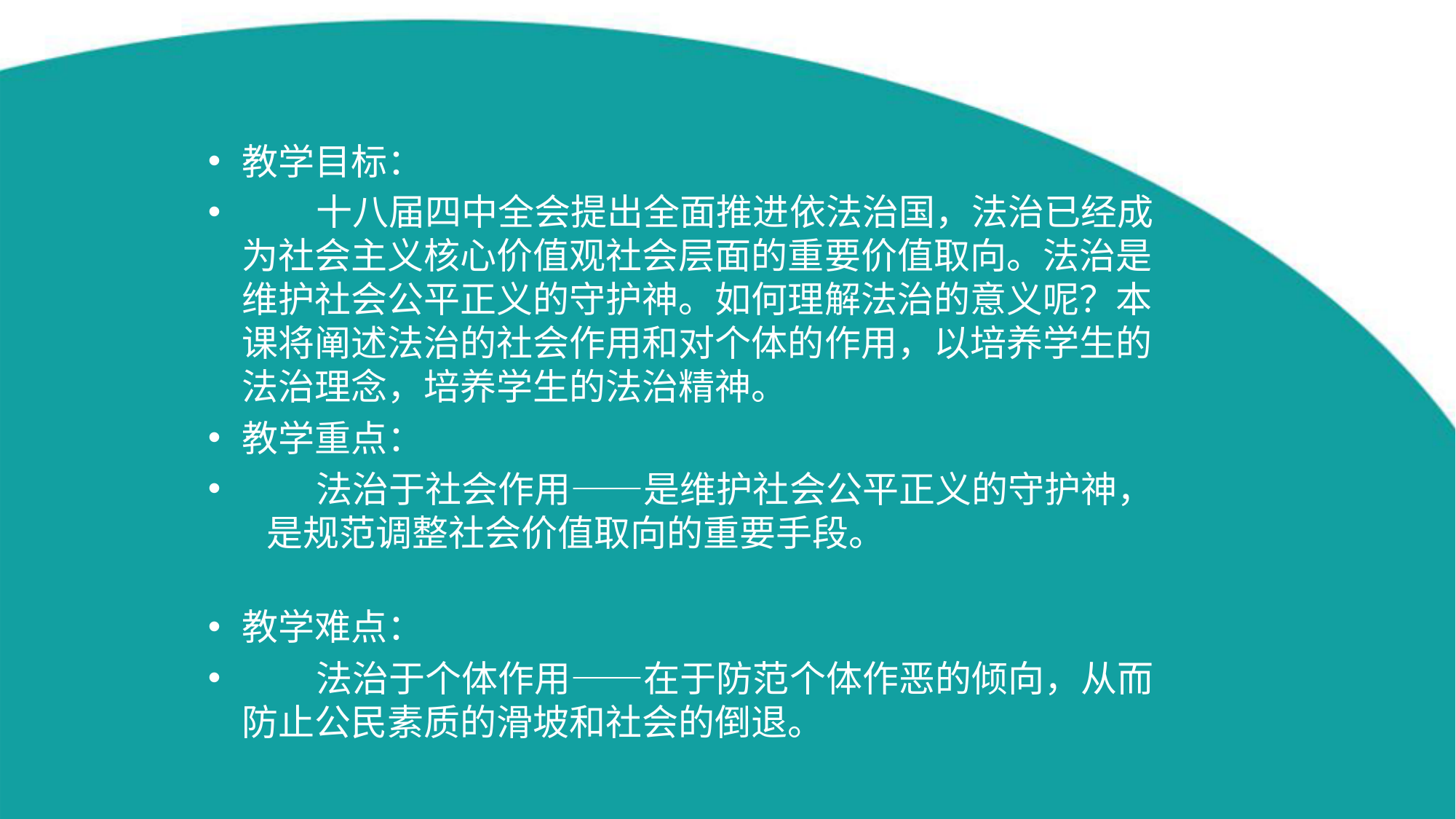

#
教学目标：
        十八届四中全会提出全面推进依法治国，法治已经成为社会主义核心价值观社会层面的重要价值取向。法治是维护社会公平正义的守护神。如何理解法治的意义呢？本课将阐述法治的社会作用和对个体的作用，以培养学生的法治理念，培养学生的法治精神。
教学重点：
        法治于社会作用——是维护社会公平正义的守护神，      是规范调整社会价值取向的重要手段。
教学难点：
        法治于个体作用——在于防范个体作恶的倾向，从而防止公民素质的滑坡和社会的倒退。